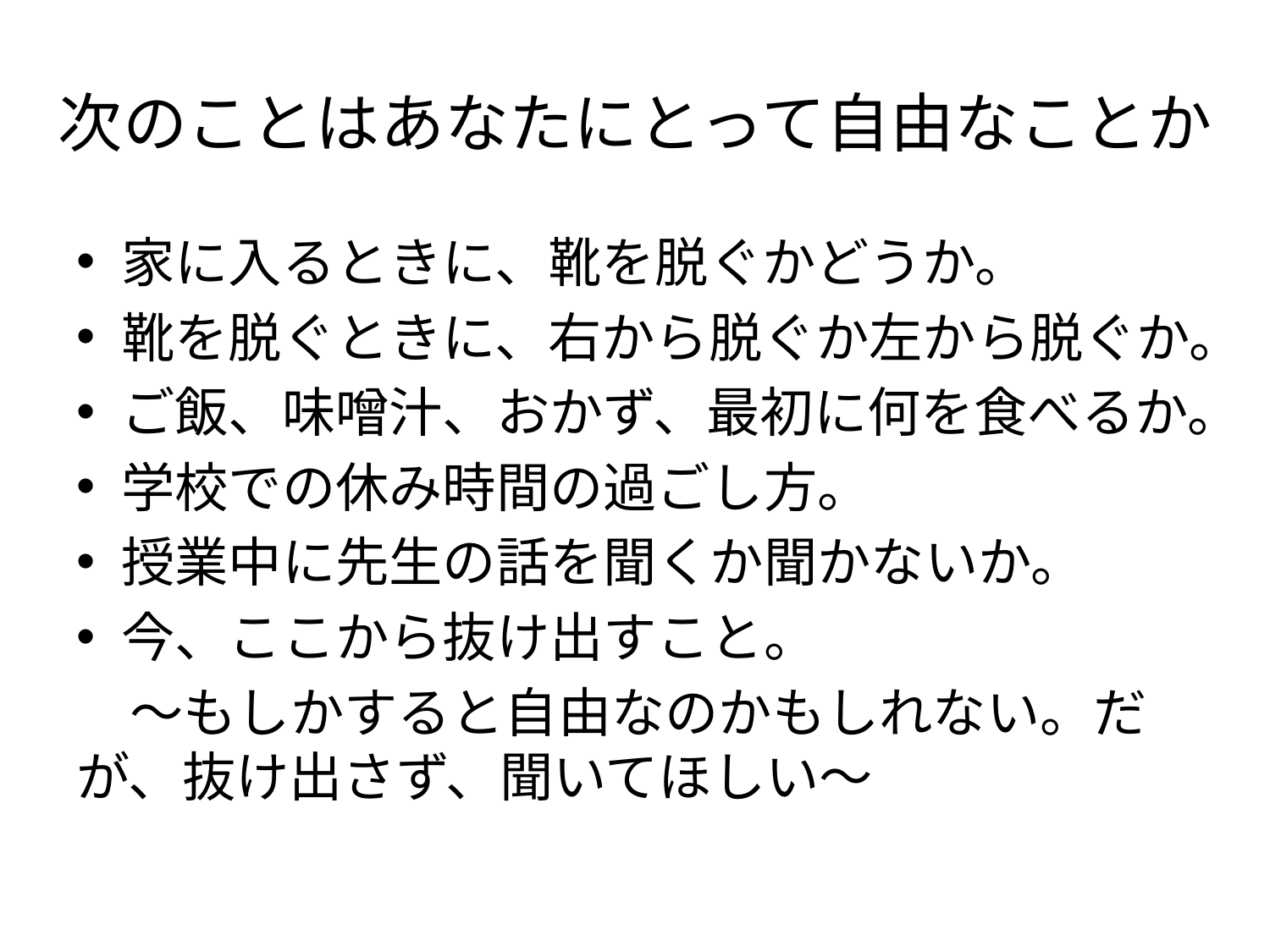

# 次のことはあなたにとって自由なことか
家に入るときに、靴を脱ぐかどうか。
靴を脱ぐときに、右から脱ぐか左から脱ぐか。
ご飯、味噌汁、おかず、最初に何を食べるか。
学校での休み時間の過ごし方。
授業中に先生の話を聞くか聞かないか。
今、ここから抜け出すこと。
　〜もしかすると自由なのかもしれない。だが、抜け出さず、聞いてほしい〜